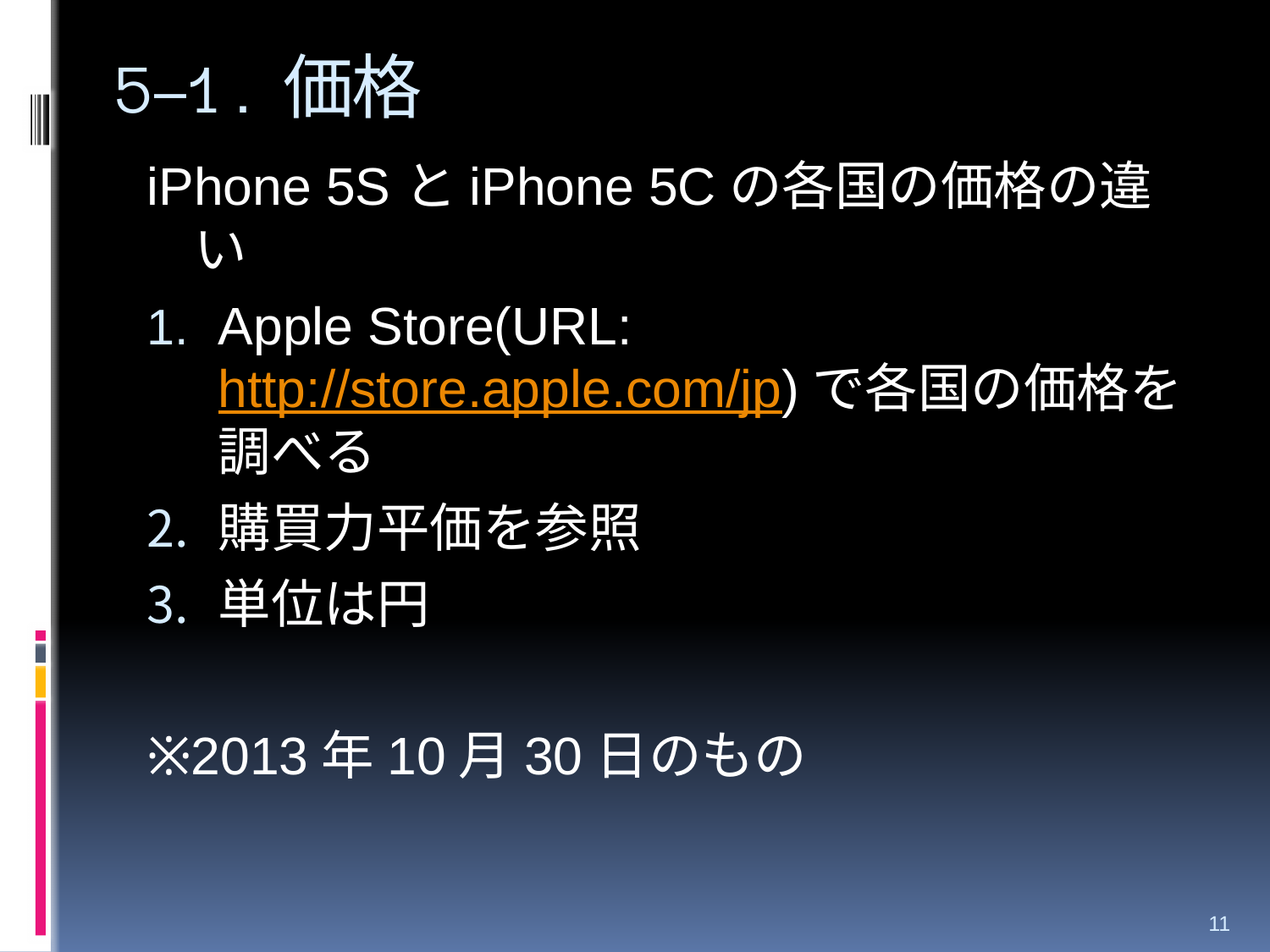

# 5-1.価格
iPhone 5SとiPhone 5Cの各国の価格の違い
Apple Store(URL: http://store.apple.com/jp)で各国の価格を調べる
購買力平価を参照
単位は円

※2013年10月30日のもの
11